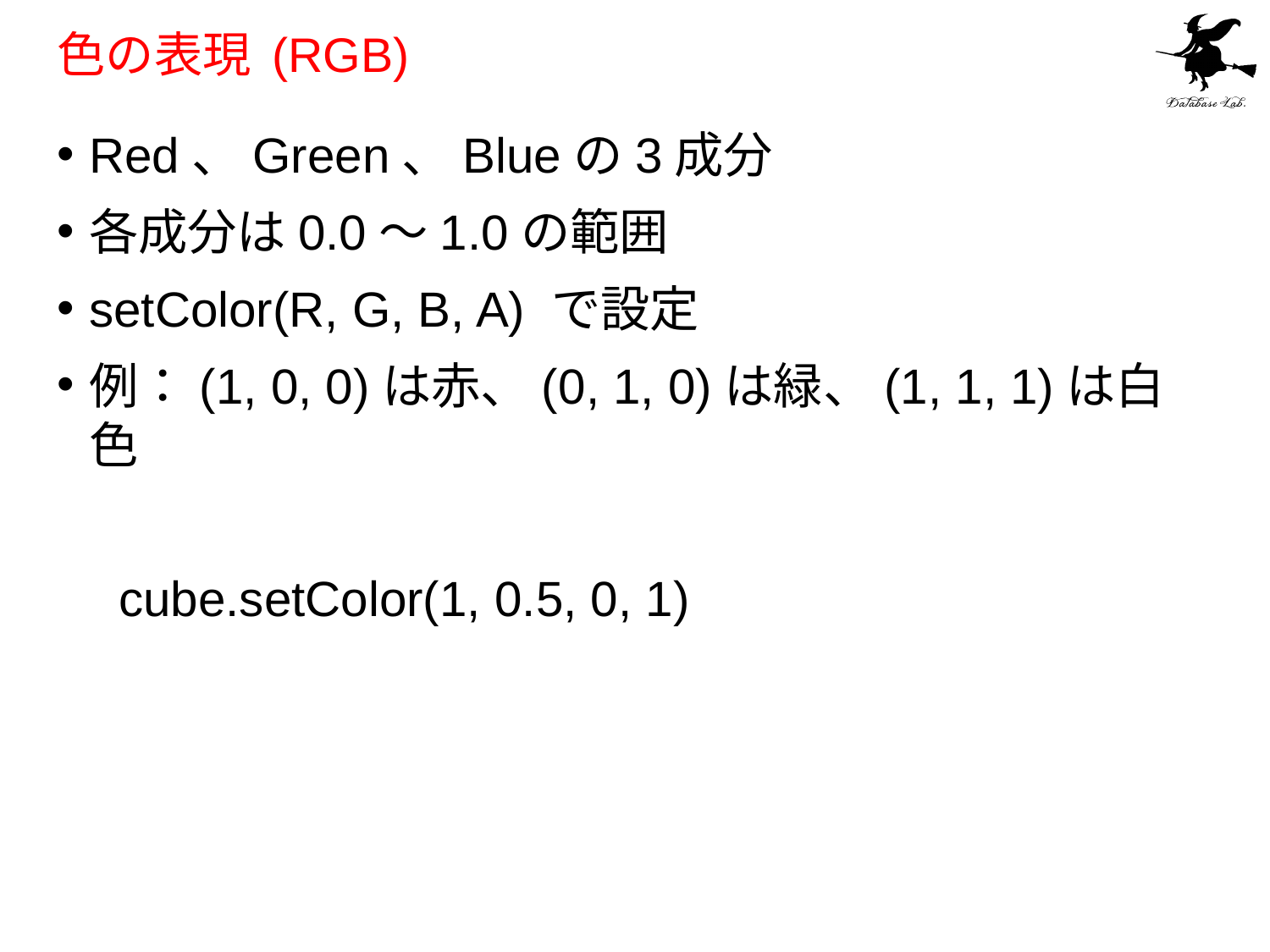

# 色の表現 (RGB)
Red、Green、Blueの3成分
各成分は0.0～1.0の範囲
setColor(R, G, B, A) で設定
例：(1, 0, 0)は赤、(0, 1, 0)は緑、(1, 1, 1)は白色

　cube.setColor(1, 0.5, 0, 1)